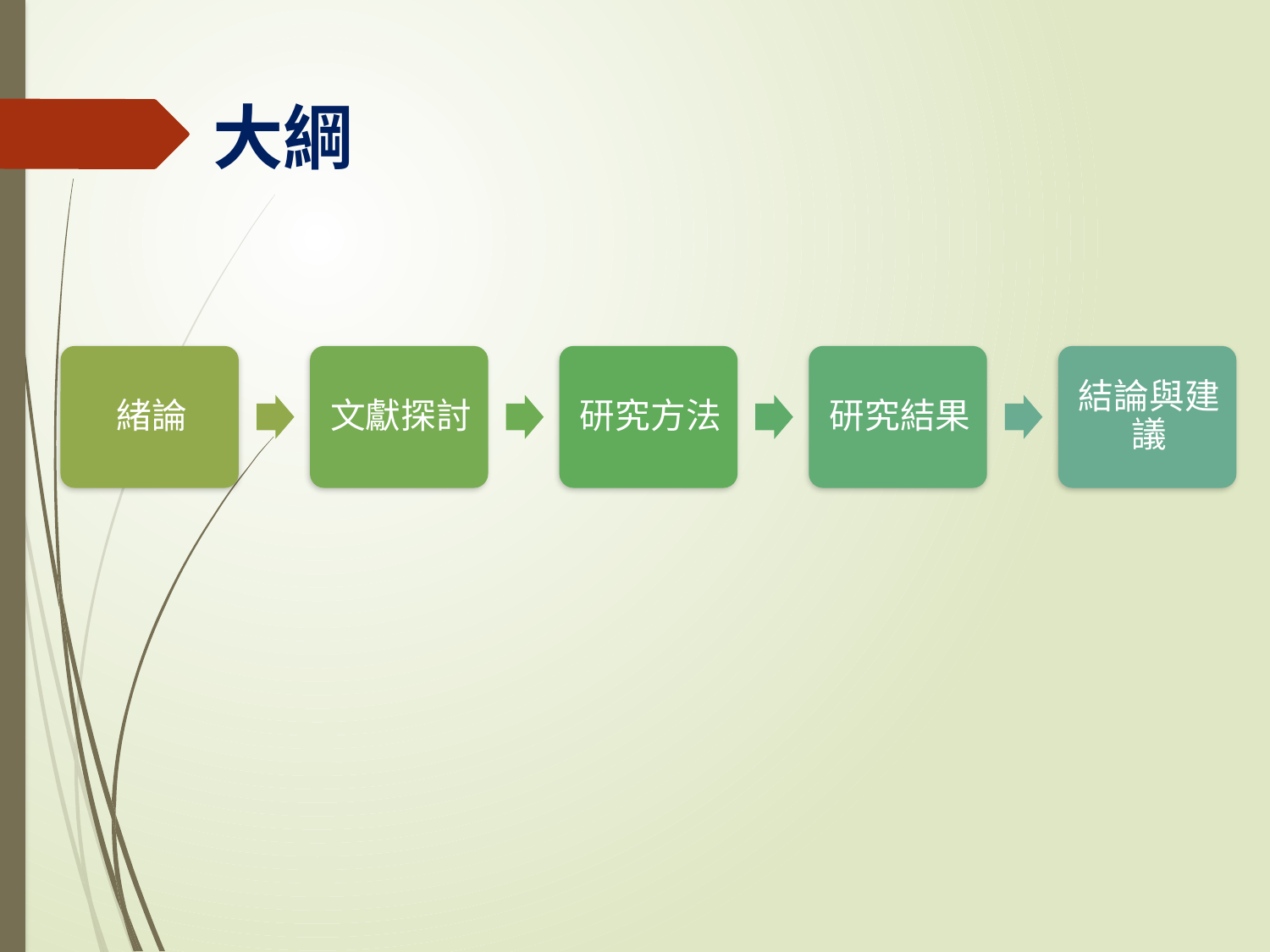

# 大綱
緒論

文獻探討

研究方法

研究結果

結論與建議